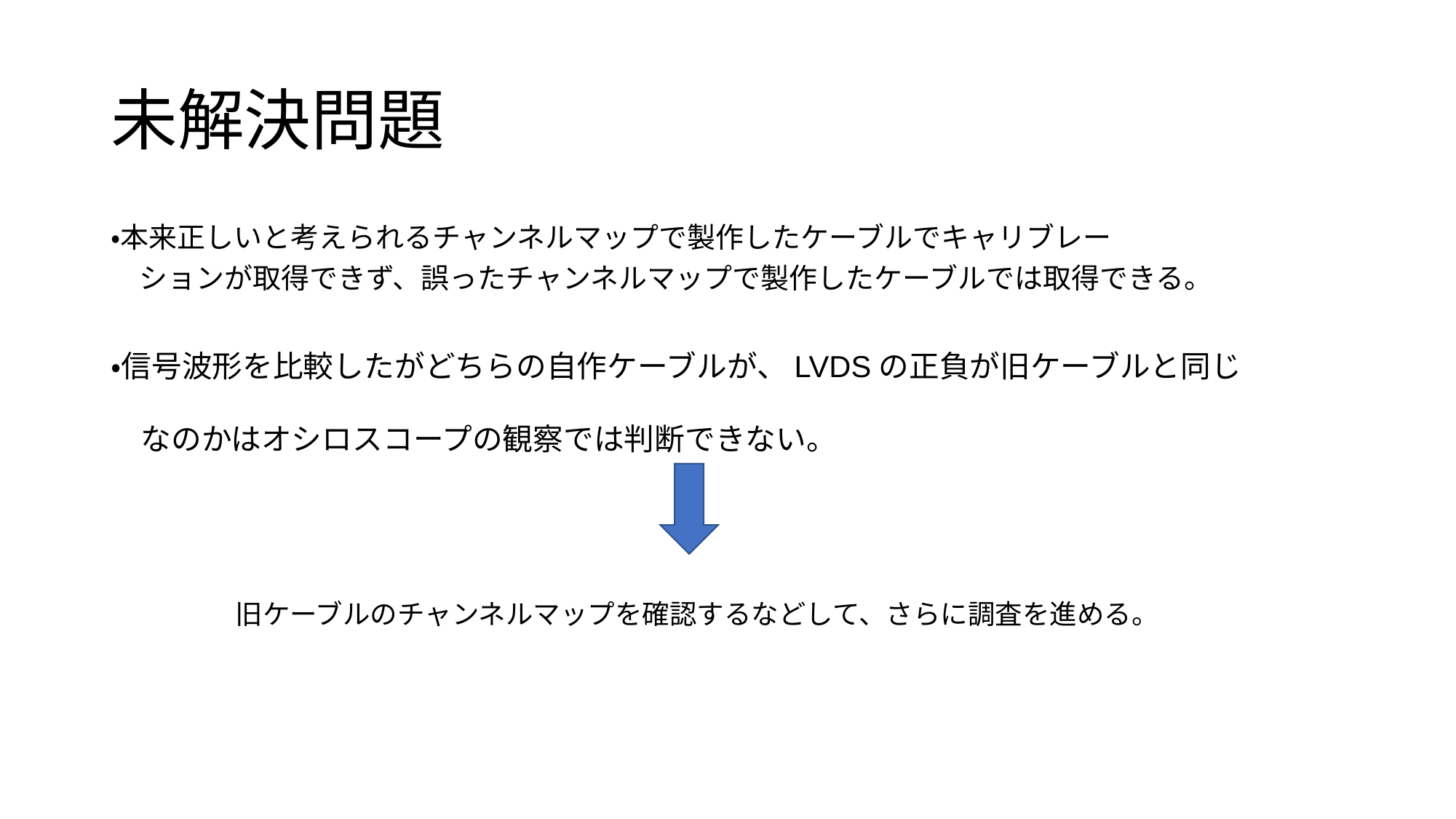

# 未解決問題
・本来正しいと考えられるチャンネルマップで製作したケーブルでキャリブレー
　ションが取得できず、誤ったチャンネルマップで製作したケーブルでは取得できる。

・信号波形を比較したがどちらの自作ケーブルが、LVDSの正負が旧ケーブルと同じ
　なのかはオシロスコープの観察では判断できない。

旧ケーブルのチャンネルマップを確認するなどして、さらに調査を進める。